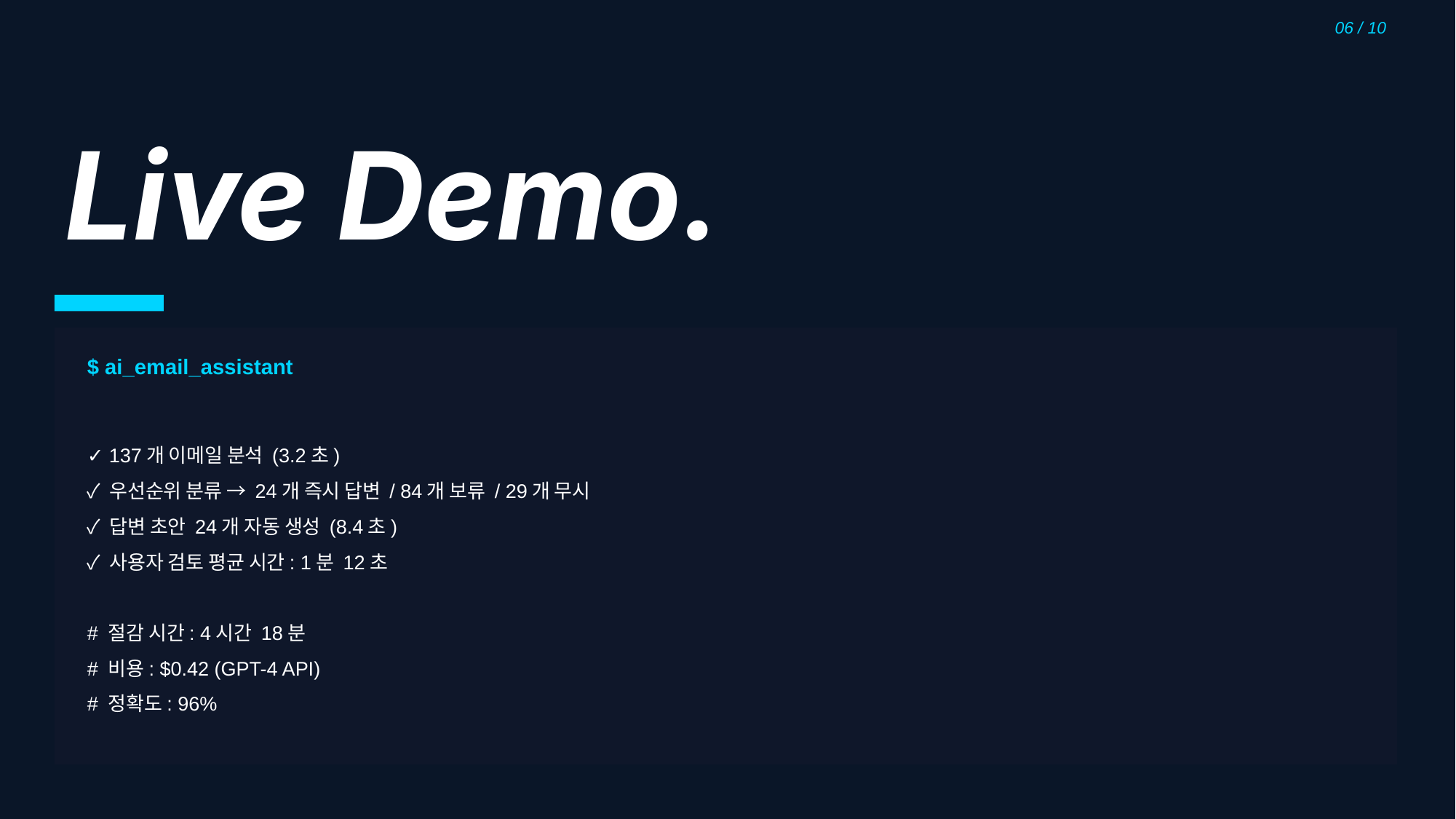

06 / 10
Live Demo.

$ ai_email_assistant
✓ 137개 이메일 분석 (3.2초)
✓ 우선순위 분류 → 24개 즉시 답변 / 84개 보류 / 29개 무시
✓ 답변 초안 24개 자동 생성 (8.4초)
✓ 사용자 검토 평균 시간: 1분 12초

# 절감 시간: 4시간 18분
# 비용: $0.42 (GPT-4 API)
# 정확도: 96%